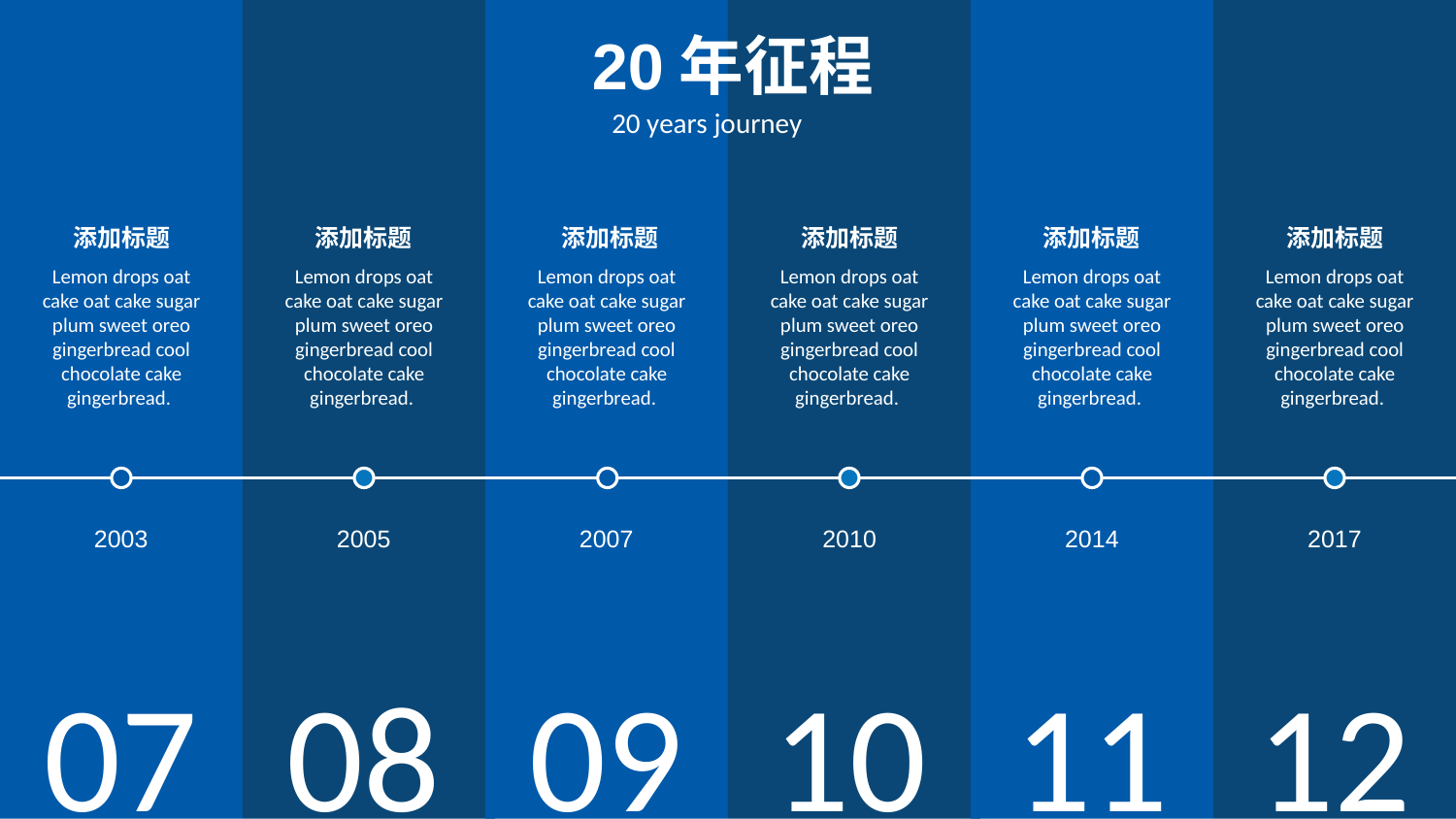

20年征程
20 years journey
添加标题
添加标题
添加标题
添加标题
添加标题
添加标题
Lemon drops oat cake oat cake sugar plum sweet oreo gingerbread cool chocolate cake gingerbread.
Lemon drops oat cake oat cake sugar plum sweet oreo gingerbread cool chocolate cake gingerbread.
Lemon drops oat cake oat cake sugar plum sweet oreo gingerbread cool chocolate cake gingerbread.
Lemon drops oat cake oat cake sugar plum sweet oreo gingerbread cool chocolate cake gingerbread.
Lemon drops oat cake oat cake sugar plum sweet oreo gingerbread cool chocolate cake gingerbread.
Lemon drops oat cake oat cake sugar plum sweet oreo gingerbread cool chocolate cake gingerbread.

2003
2005
2007
2010
2014
2017
07
08
09
10
11
12